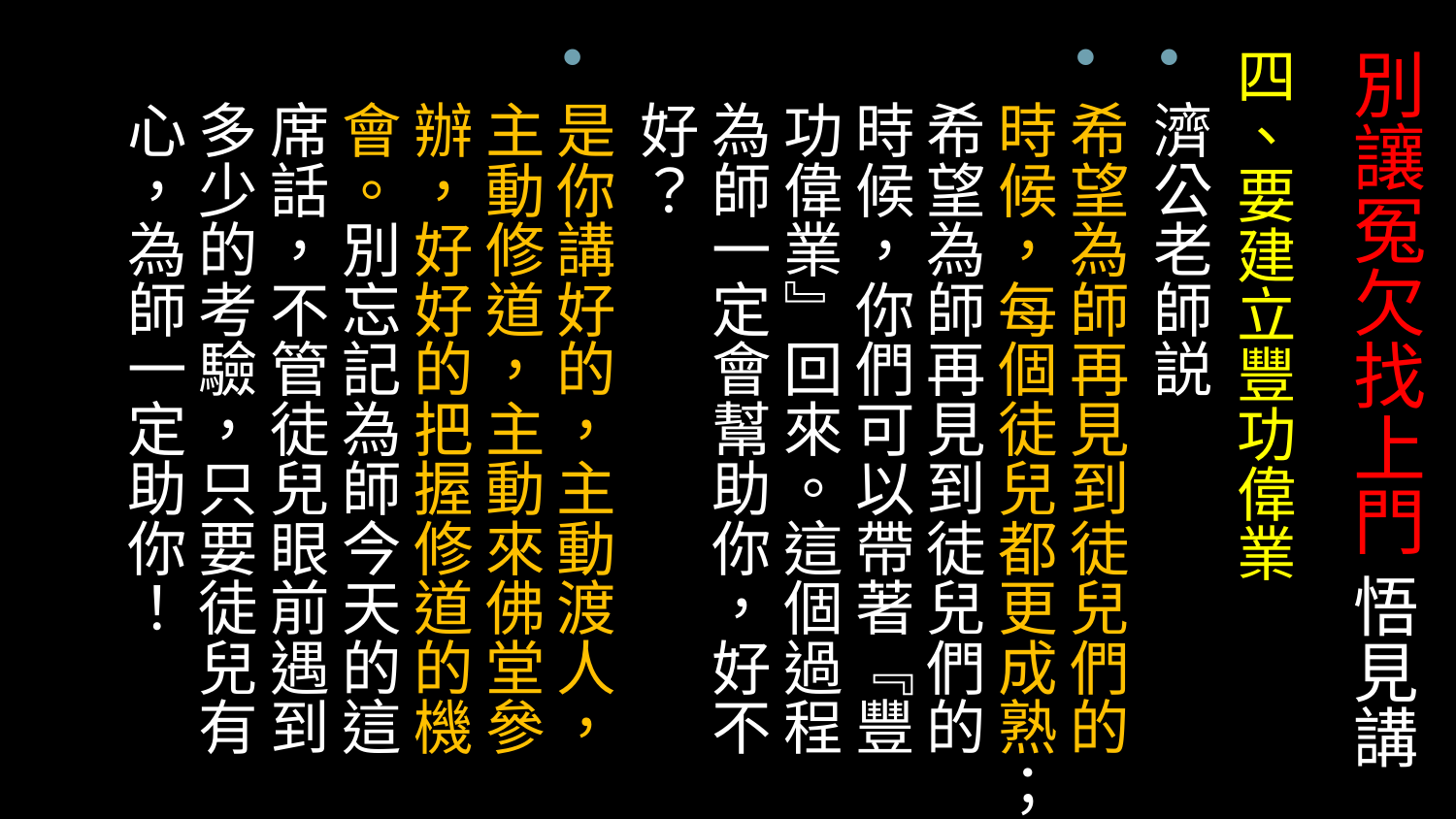

# 別讓冤欠找上門 悟見講
四、要建立豐功偉業
濟公老師説
希望為師再見到徒兒們的時候，每個徒兒都更成熟；希望為師再見到徒兒們的時候，你們可以帶著『豐功偉業』回來。這個過程為師一定會幫助你，好不好？
是你講好的，主動渡人，主動修道，主動來佛堂參辦，好好的把握修道的機會。別忘記為師今天的這席話，不管徒兒眼前遇到多少的考驗，只要徒兒有心，為師一定助你！